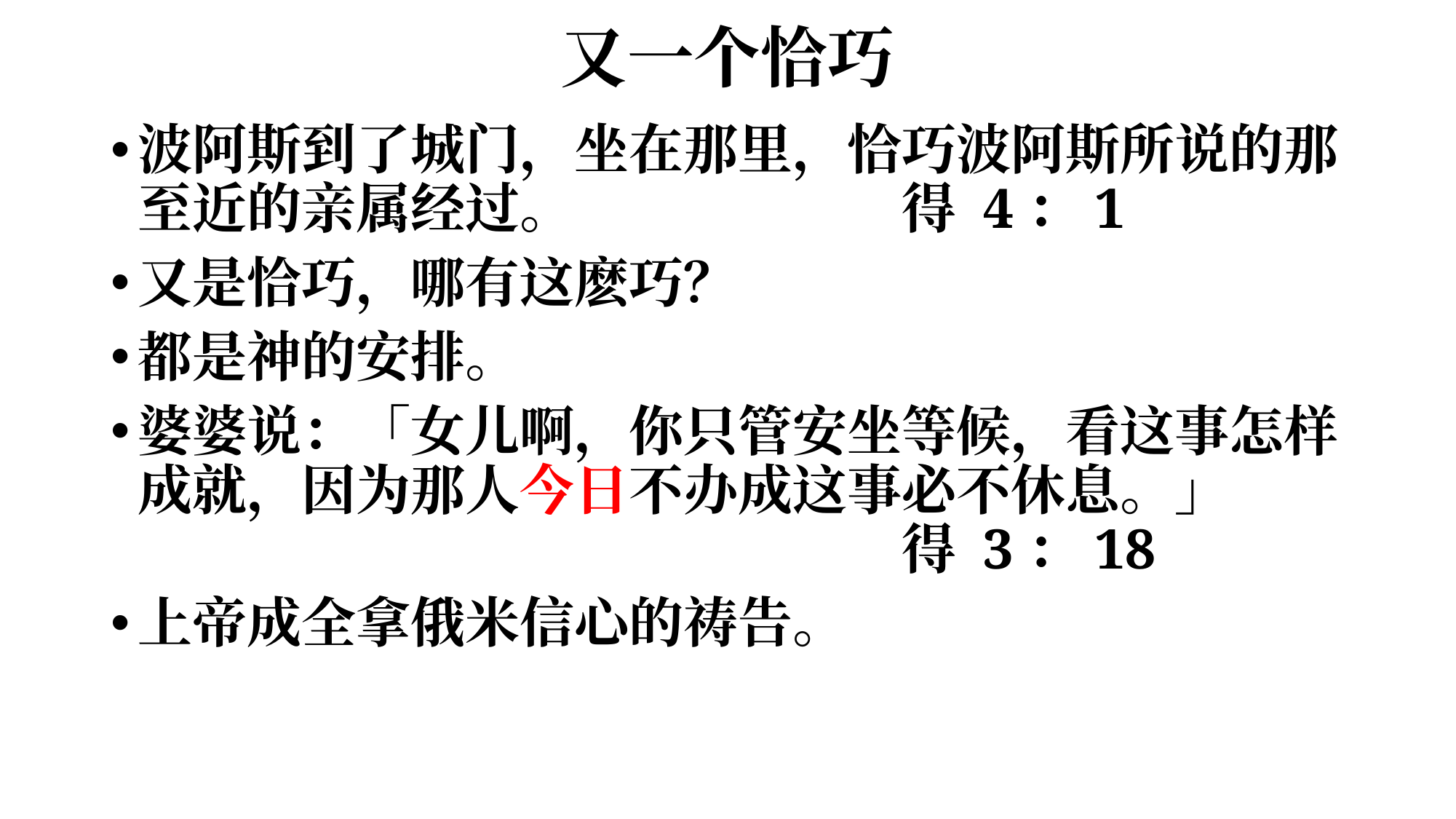

# 又一个恰巧
波阿斯到了城门，坐在那里，恰巧波阿斯所说的那至近的亲属经过。			得 4：1
又是恰巧，哪有这麽巧？
都是神的安排。
婆婆说：「女儿啊，你只管安坐等候，看这事怎样成就，因为那人今日不办成这事必不休息。」								得 3：18
上帝成全拿俄米信心的祷告。